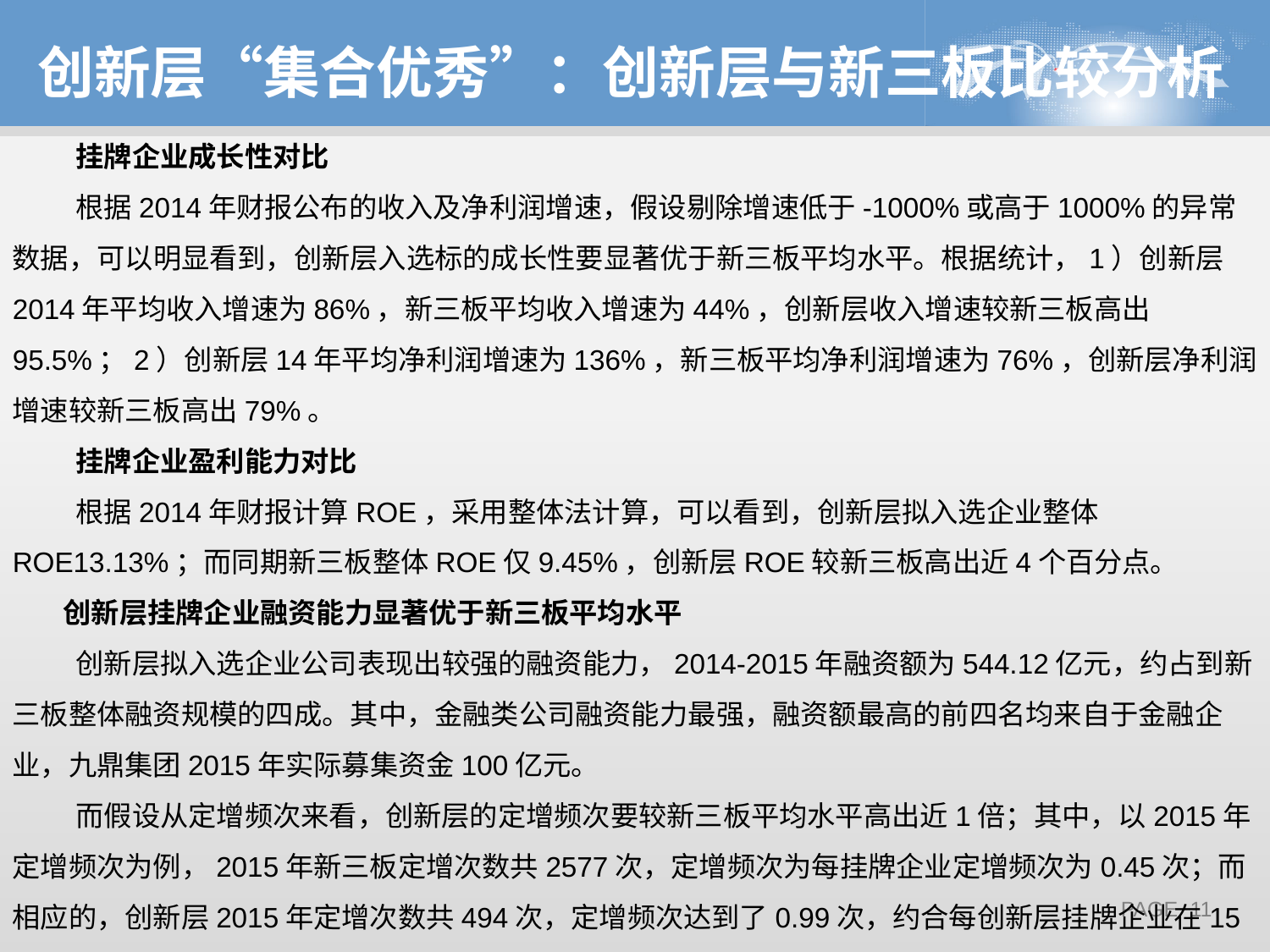

创新层“集合优秀”：创新层与新三板比较分析
挂牌企业成长性对比
根据2014年财报公布的收入及净利润增速，假设剔除增速低于-1000%或高于1000%的异常数据，可以明显看到，创新层入选标的成长性要显著优于新三板平均水平。根据统计，1）创新层2014年平均收入增速为86%，新三板平均收入增速为44%，创新层收入增速较新三板高出95.5%；2）创新层14年平均净利润增速为136%，新三板平均净利润增速为76%，创新层净利润增速较新三板高出79%。
挂牌企业盈利能力对比
根据2014年财报计算ROE，采用整体法计算，可以看到，创新层拟入选企业整体ROE13.13%；而同期新三板整体ROE仅9.45%，创新层ROE较新三板高出近4个百分点。
        创新层挂牌企业融资能力显著优于新三板平均水平
创新层拟入选企业公司表现出较强的融资能力，2014-2015年融资额为544.12亿元，约占到新三板整体融资规模的四成。其中，金融类公司融资能力最强，融资额最高的前四名均来自于金融企业，九鼎集团2015年实际募集资金100亿元。
而假设从定增频次来看，创新层的定增频次要较新三板平均水平高出近1倍；其中，以2015年定增频次为例，2015年新三板定增次数共2577次，定增频次为每挂牌企业定增频次为0.45次；而相应的，创新层2015年定增次数共494次，定增频次达到了0.99次，约合每创新层挂牌企业在15年内完成1次定增。